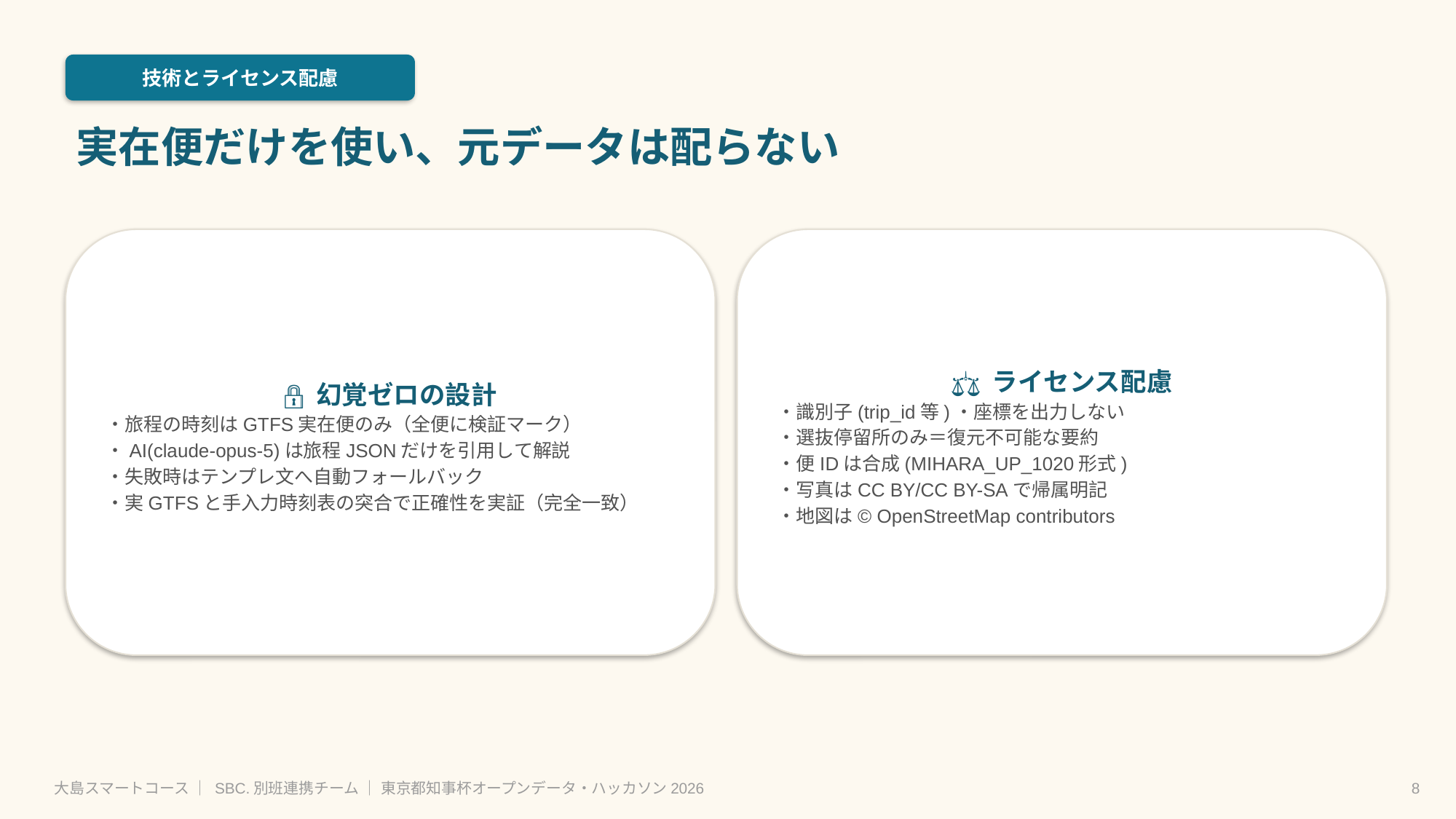

技術とライセンス配慮
実在便だけを使い、元データは配らない
🔒 幻覚ゼロの設計
・旅程の時刻はGTFS実在便のみ（全便に検証マーク）
・AI(claude-opus-5)は旅程JSONだけを引用して解説
・失敗時はテンプレ文へ自動フォールバック
・実GTFSと手入力時刻表の突合で正確性を実証（完全一致）
⚖️ ライセンス配慮
・識別子(trip_id等)・座標を出力しない
・選抜停留所のみ＝復元不可能な要約
・便IDは合成(MIHARA_UP_1020形式)
・写真はCC BY/CC BY-SAで帰属明記
・地図は© OpenStreetMap contributors
大島スマートコース ｜ SBC.別班連携チーム ｜ 東京都知事杯オープンデータ・ハッカソン2026
8